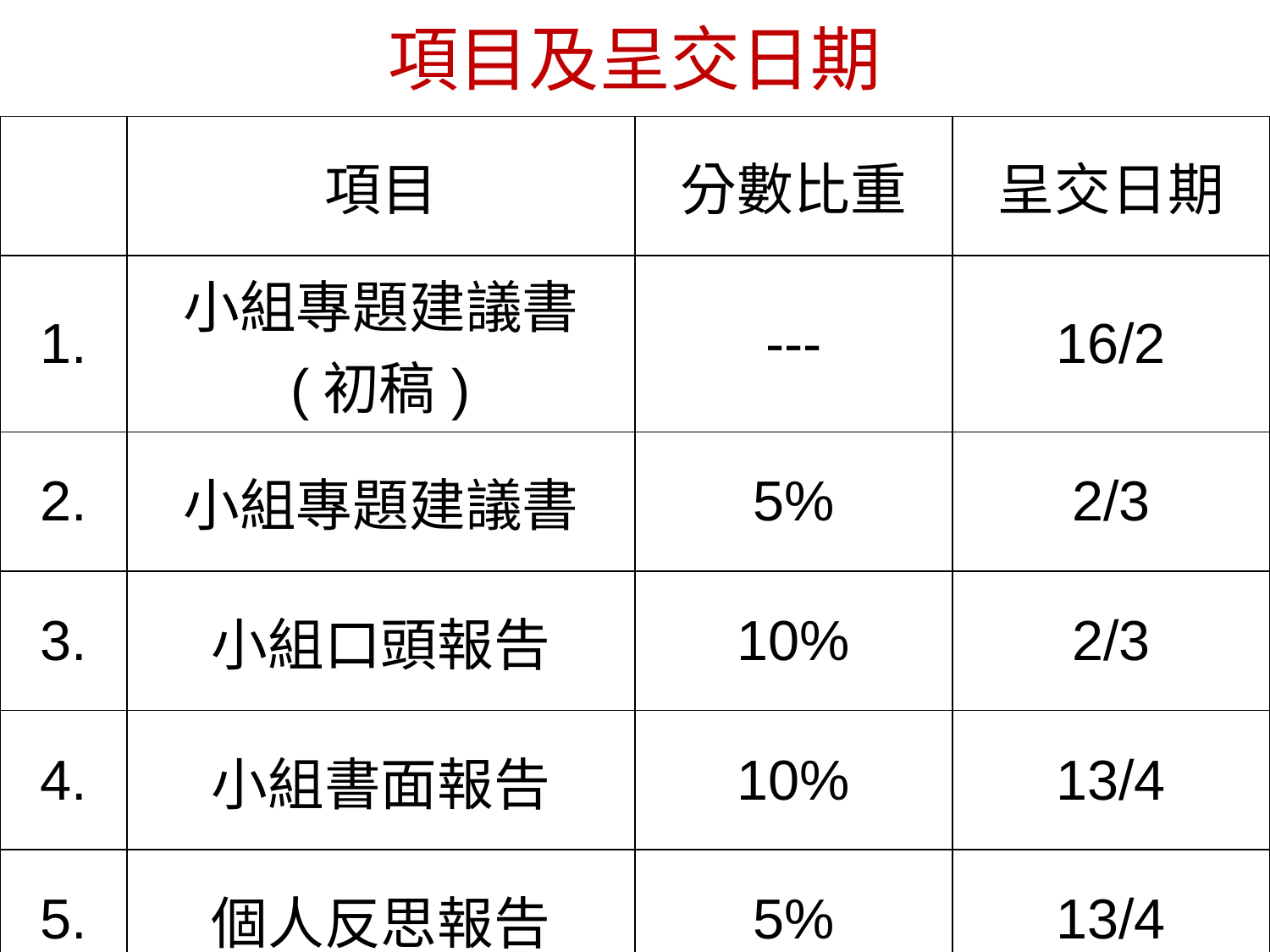

# 項目及呈交日期
|  | 項目 | 分數比重 | 呈交日期 |
| --- | --- | --- | --- |
| 1. | 小組專題建議書 (初稿) | --- | 16/2 |
| 2. | 小組專題建議書 | 5% | 2/3 |
| 3. | 小組口頭報告 | 10% | 2/3 |
| 4. | 小組書面報告 | 10% | 13/4 |
| 5. | 個人反思報告 | 5% | 13/4 |